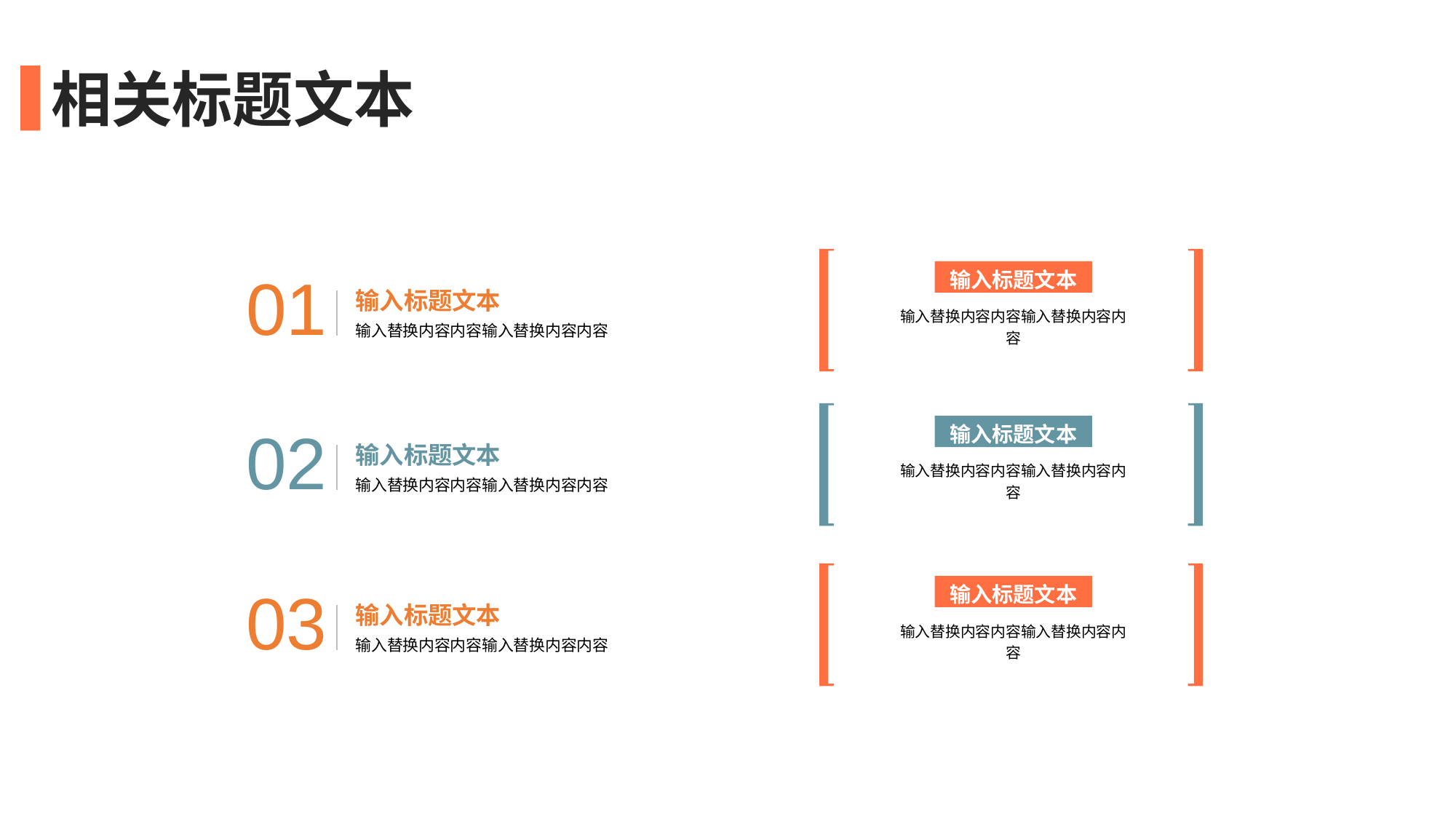

相关标题文本

01
输入标题文本
输入替换内容内容输入替换内容内容
输入标题文本
输入替换内容内容输入替换内容内容

02
输入标题文本
输入替换内容内容输入替换内容内容
输入标题文本
输入替换内容内容输入替换内容内容

03
输入标题文本
输入替换内容内容输入替换内容内容
输入标题文本
输入替换内容内容输入替换内容内容